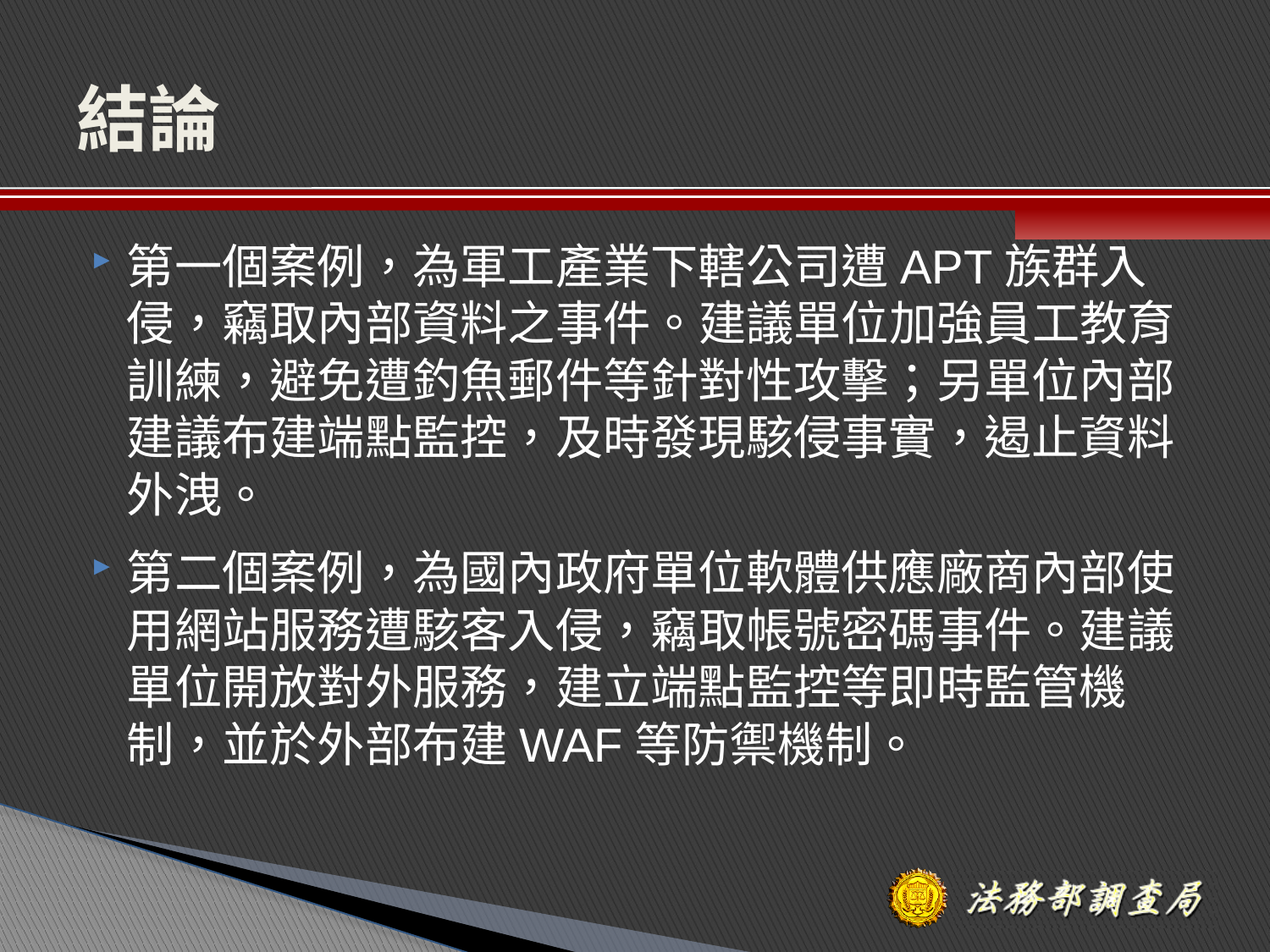

# 結論
第一個案例，為軍工產業下轄公司遭APT族群入侵，竊取內部資料之事件。建議單位加強員工教育訓練，避免遭釣魚郵件等針對性攻擊；另單位內部建議布建端點監控，及時發現駭侵事實，遏止資料外洩。
第二個案例，為國內政府單位軟體供應廠商內部使用網站服務遭駭客入侵，竊取帳號密碼事件。建議單位開放對外服務，建立端點監控等即時監管機制，並於外部布建WAF等防禦機制。